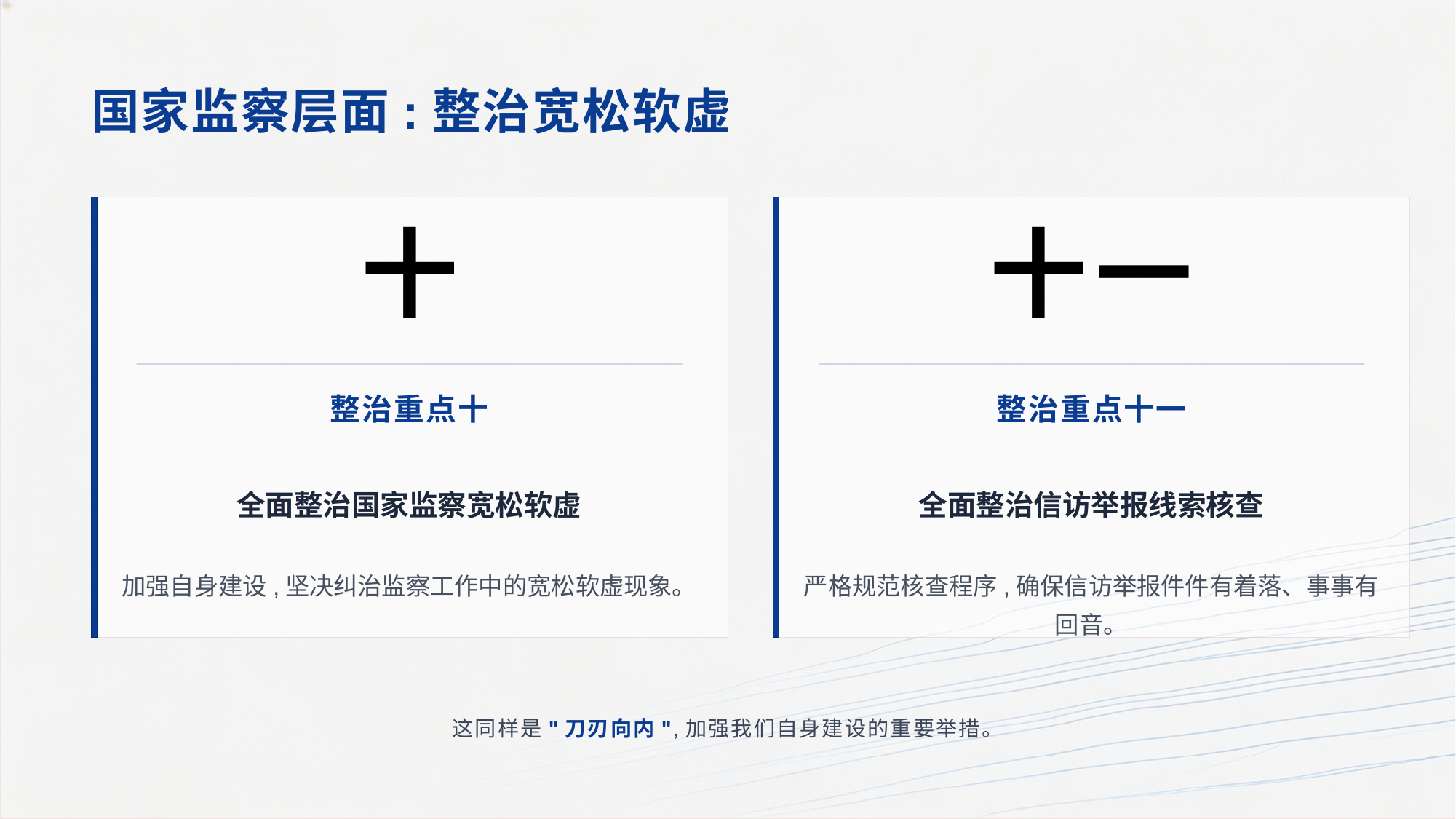

国家监察层面:整治宽松软虚

十
十一
整治重点十
整治重点十一
全面整治国家监察宽松软虚
全面整治信访举报线索核查
加强自身建设,坚决纠治监察工作中的宽松软虚现象。
严格规范核查程序,确保信访举报件件有着落、事事有回音。
这同样是"刀刃向内",加强我们自身建设的重要举措。